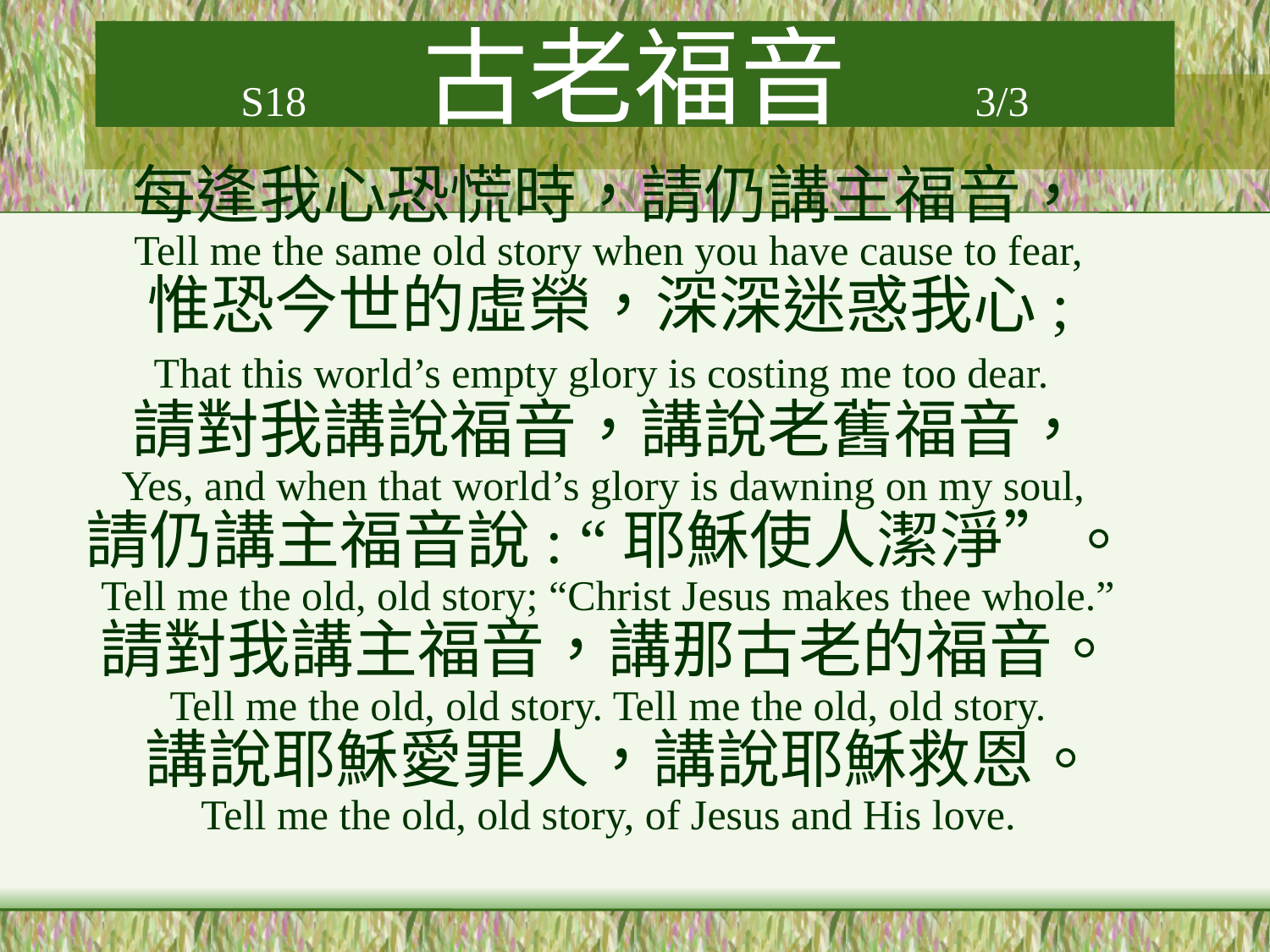

# S18          古老福音           3/3
每逢我心恐慌時，請仍講主福音，
Tell me the same old story when you have cause to fear,
惟恐今世的虛榮，深深迷惑我心;
That this world’s empty glory is costing me too dear.
請對我講說福音，講說老舊福音，
Yes, and when that world’s glory is dawning on my soul,
請仍講主福音說: “耶穌使人潔淨”。
Tell me the old, old story; “Christ Jesus makes thee whole.”
請對我講主福音，講那古老的福音。
Tell me the old, old story. Tell me the old, old story.
 講說耶穌愛罪人，講說耶穌救恩。
Tell me the old, old story, of Jesus and His love.